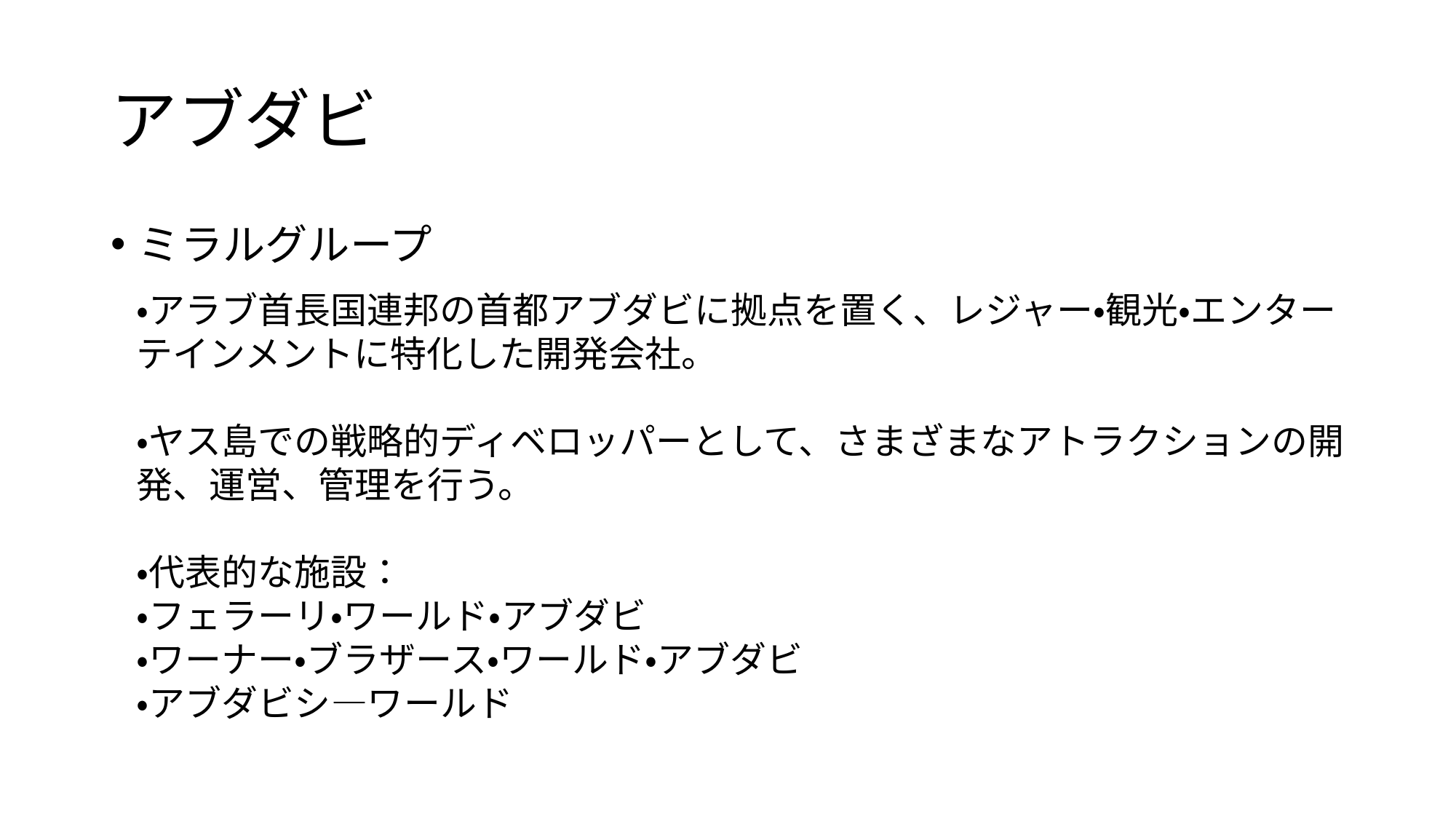

# アブダビ
ミラルグループ
・アラブ首長国連邦の首都アブダビに拠点を置く、レジャー・観光・エンターテインメントに特化した開発会社。

・ヤス島での戦略的ディベロッパーとして、さまざまなアトラクションの開発、運営、管理を行う。

・代表的な施設：
・フェラーリ・ワールド・アブダビ
・ワーナー・ブラザース・ワールド・アブダビ
・アブダビシ―ワールド